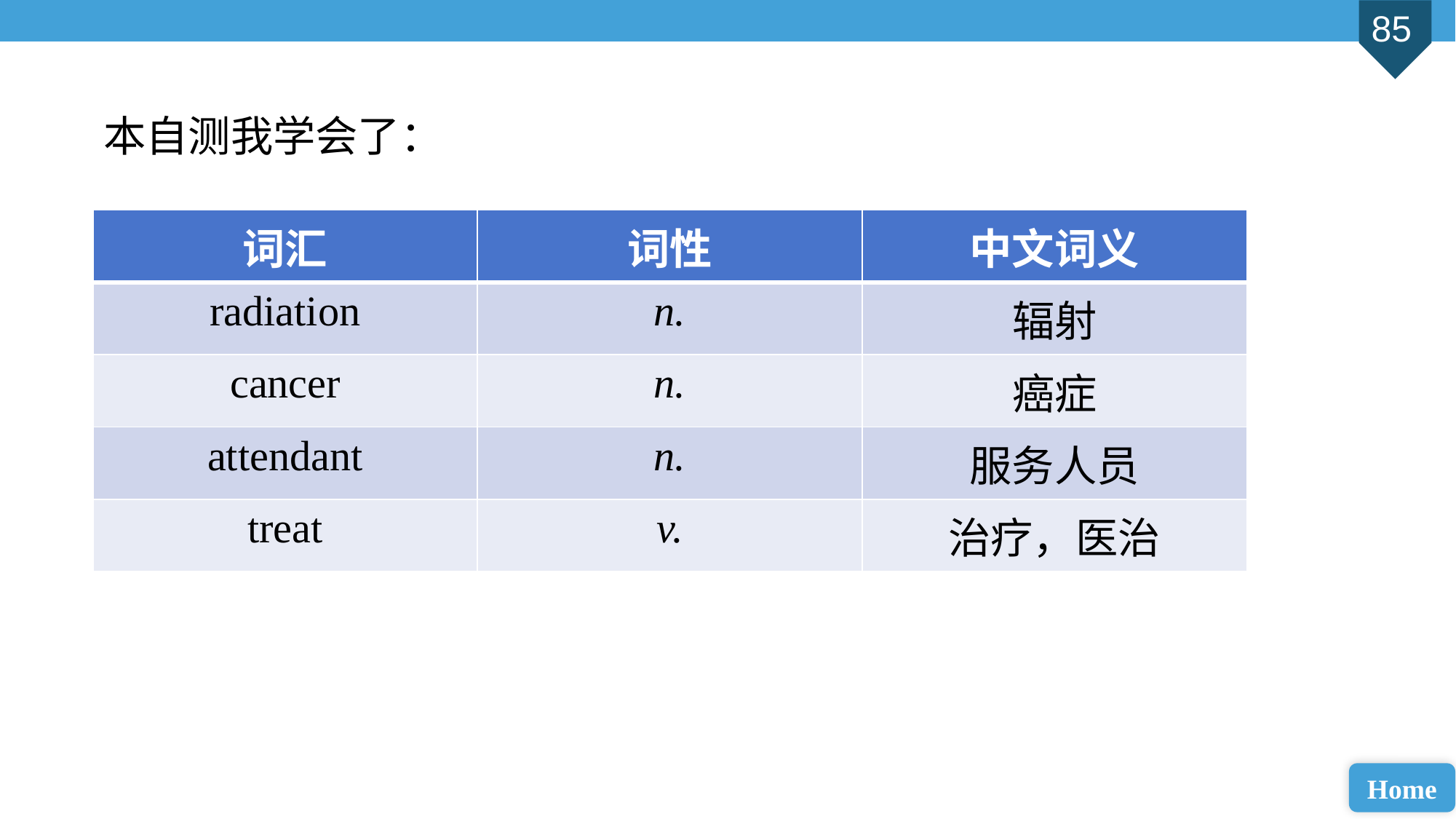

本自测我学会了：
| 词汇 | 词性 | 中文词义 |
| --- | --- | --- |
| radiation | n. | 辐射 |
| cancer | n. | 癌症 |
| attendant | n. | 服务人员 |
| treat | v. | 治疗，医治 |